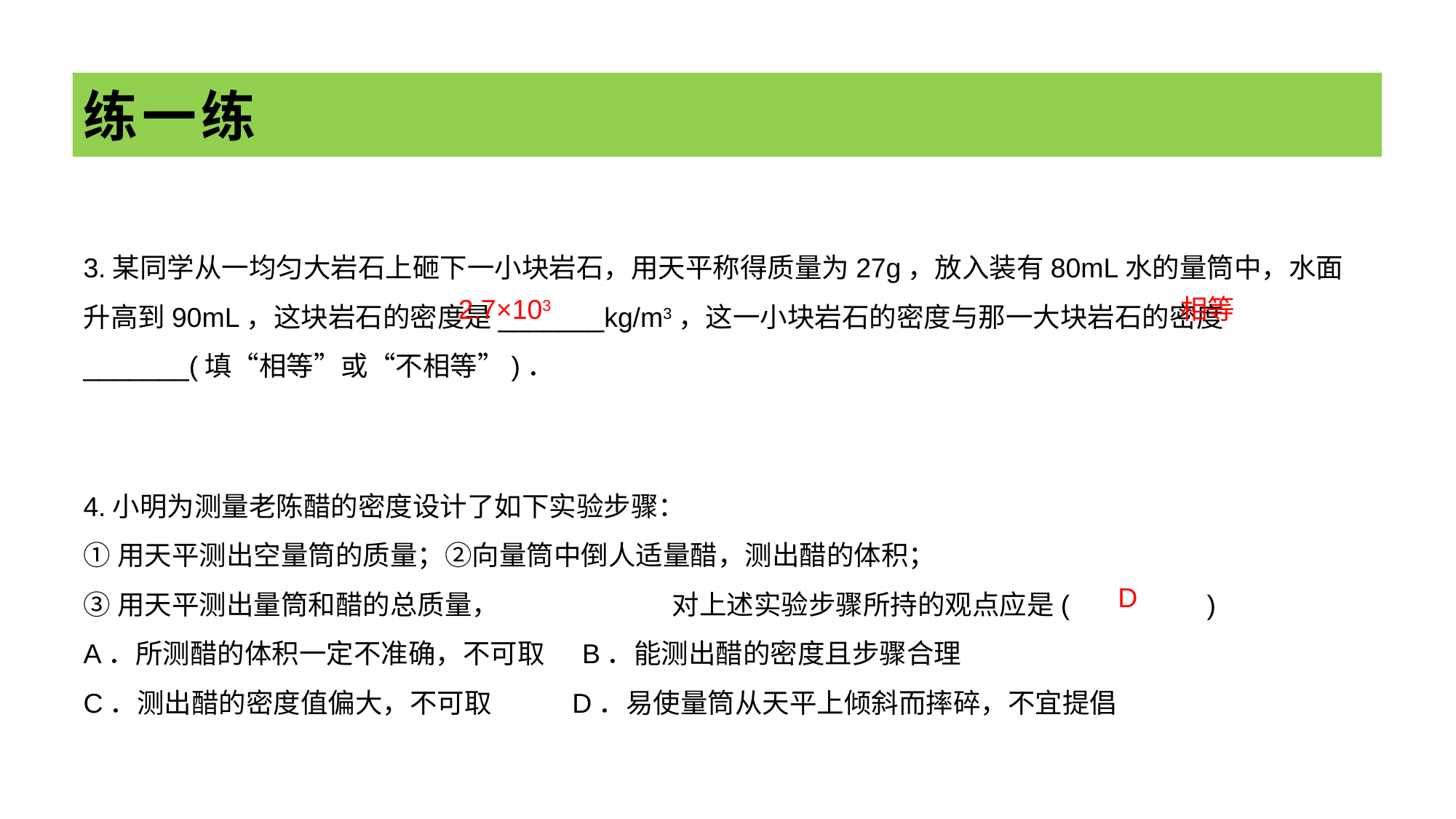

# 练一练
3.某同学从一均匀大岩石上砸下一小块岩石，用天平称得质量为27g，放入装有80mL水的量筒中，水面升高到90mL，这块岩石的密度是_______kg/m3，这一小块岩石的密度与那一大块岩石的密度_______(填“相等”或“不相等”)．
2.7×103
相等
4.小明为测量老陈醋的密度设计了如下实验步骤：
①用天平测出空量筒的质量；②向量筒中倒人适量醋，测出醋的体积；
③用天平测出量筒和醋的总质量，                            对上述实验步骤所持的观点应是(                  )
A．所测醋的体积一定不准确，不可取     B．能测出醋的密度且步骤合理
C．测出醋的密度值偏大，不可取            D．易使量筒从天平上倾斜而摔碎，不宜提倡
D